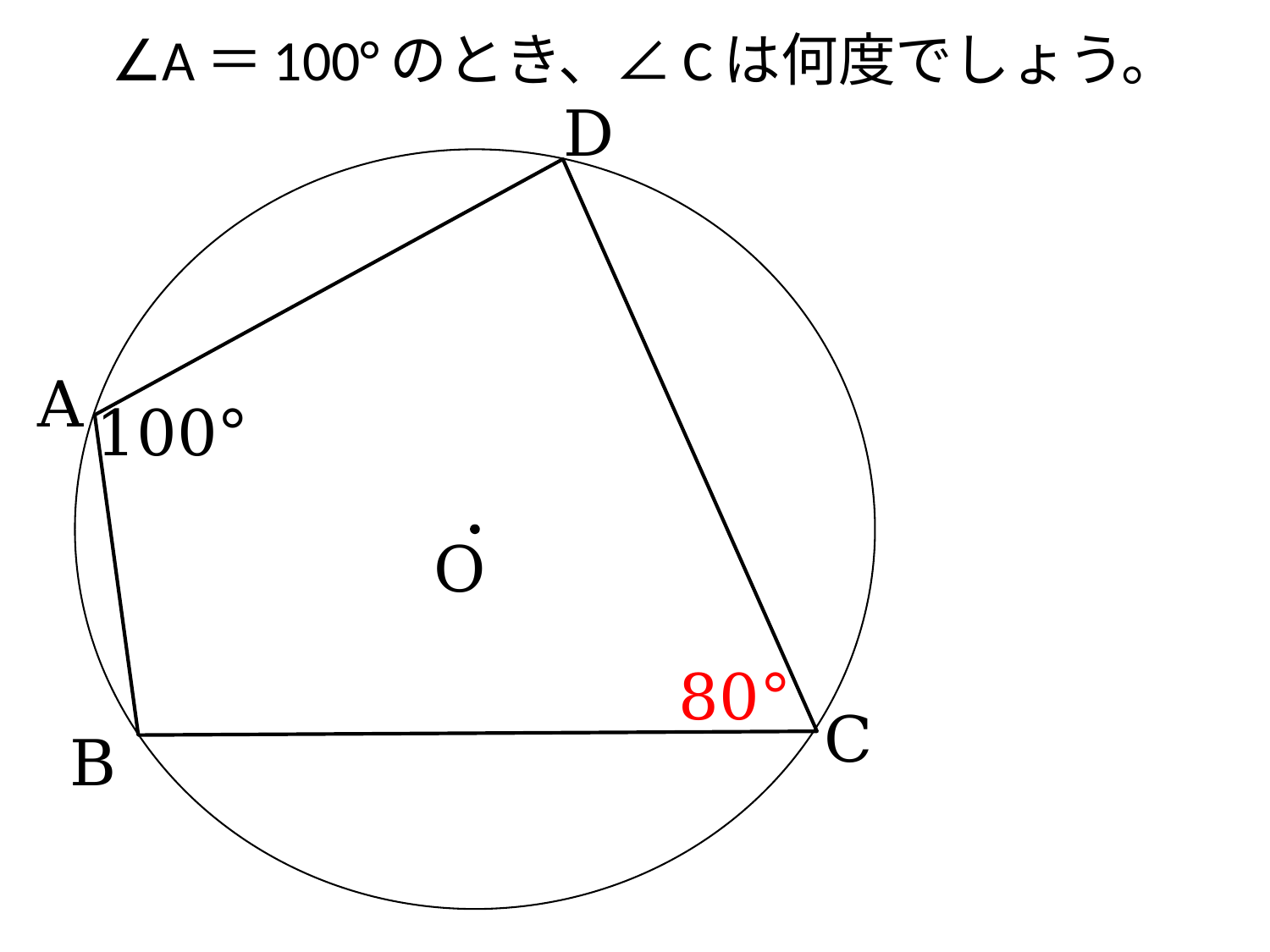

# ∠A＝100°のとき、∠Cは何度でしょう。
D

A
100°
O

80°
C
B